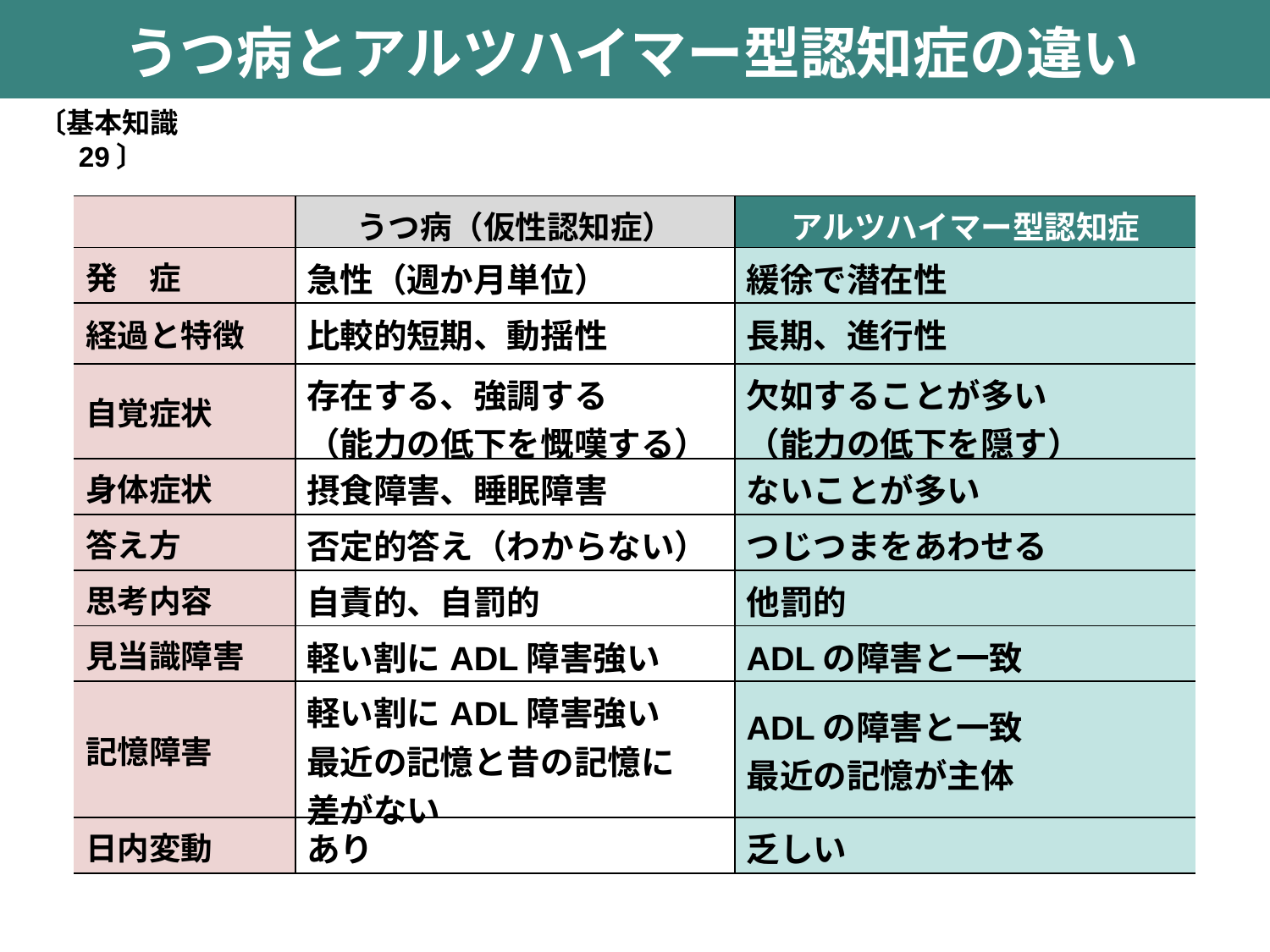

うつ病とアルツハイマー型認知症の違い
〔基本知識29〕
|  | うつ病（仮性認知症） | アルツハイマー型認知症 |
| --- | --- | --- |
| 発　症 | 急性（週か月単位） | 緩徐で潜在性 |
| 経過と特徴 | 比較的短期、動揺性 | 長期、進行性 |
| 自覚症状 | 存在する、強調する （能力の低下を慨嘆する） | 欠如することが多い （能力の低下を隠す） |
| 身体症状 | 摂食障害、睡眠障害 | ないことが多い |
| 答え方 | 否定的答え（わからない） | つじつまをあわせる |
| 思考内容 | 自責的、自罰的 | 他罰的 |
| 見当識障害 | 軽い割にADL障害強い | ADLの障害と一致 |
| 記憶障害 | 軽い割にADL障害強い 最近の記憶と昔の記憶に 差がない | ADLの障害と一致 最近の記憶が主体 |
| 日内変動 | あり | 乏しい |